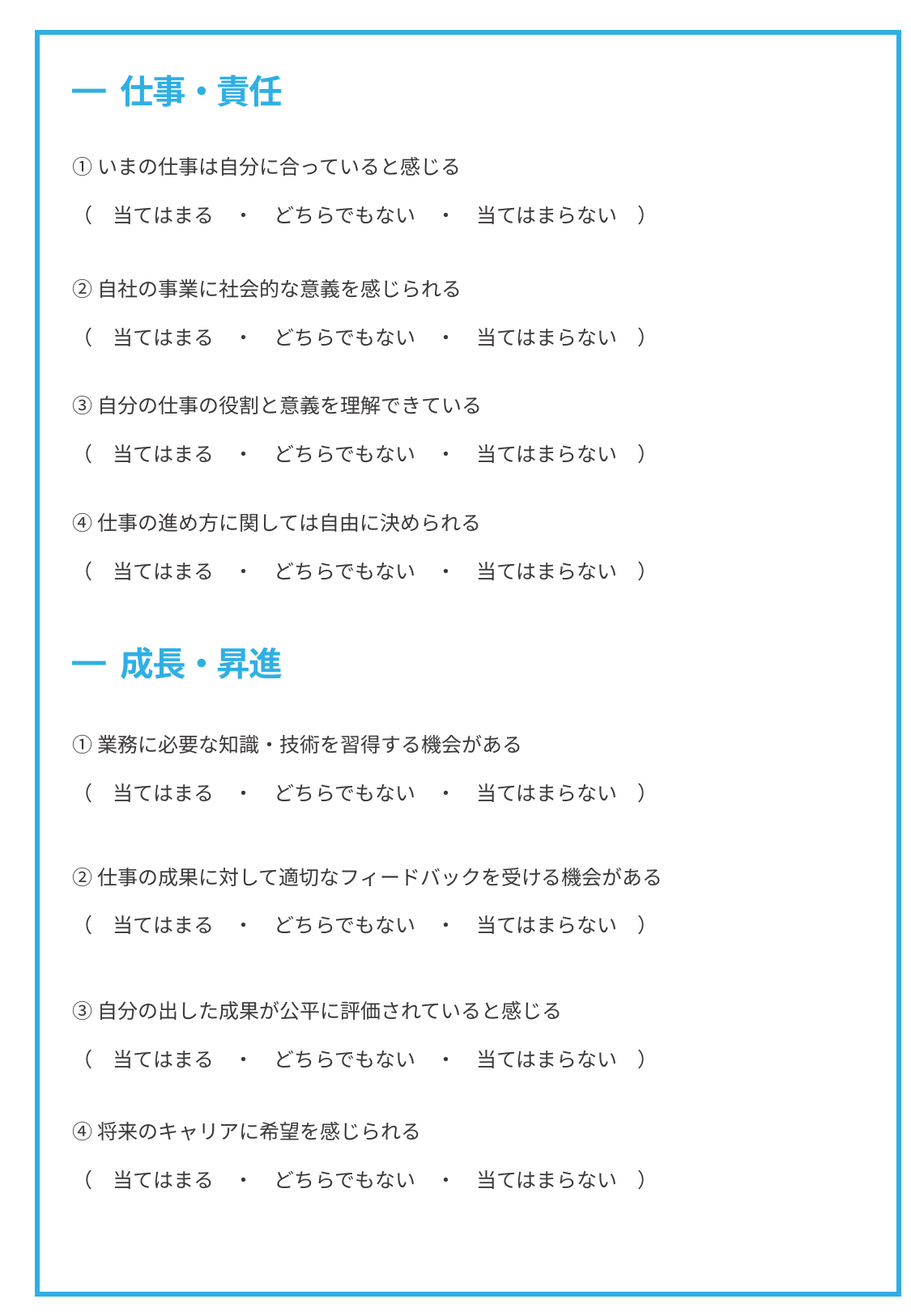

━ 仕事・責任
①いまの仕事は自分に合っていると感じる

（　当てはまる　・　どちらでもない　・　当てはまらない　）
②自社の事業に社会的な意義を感じられる

（　当てはまる　・　どちらでもない　・　当てはまらない　）
③自分の仕事の役割と意義を理解できている

（　当てはまる　・　どちらでもない　・　当てはまらない　）
④仕事の進め方に関しては自由に決められる

（　当てはまる　・　どちらでもない　・　当てはまらない　）
━ 成長・昇進
①業務に必要な知識・技術を習得する機会がある

（　当てはまる　・　どちらでもない　・　当てはまらない　）
②仕事の成果に対して適切なフィードバックを受ける機会がある

（　当てはまる　・　どちらでもない　・　当てはまらない　）
③自分の出した成果が公平に評価されていると感じる

（　当てはまる　・　どちらでもない　・　当てはまらない　）
④将来のキャリアに希望を感じられる

（　当てはまる　・　どちらでもない　・　当てはまらない　）